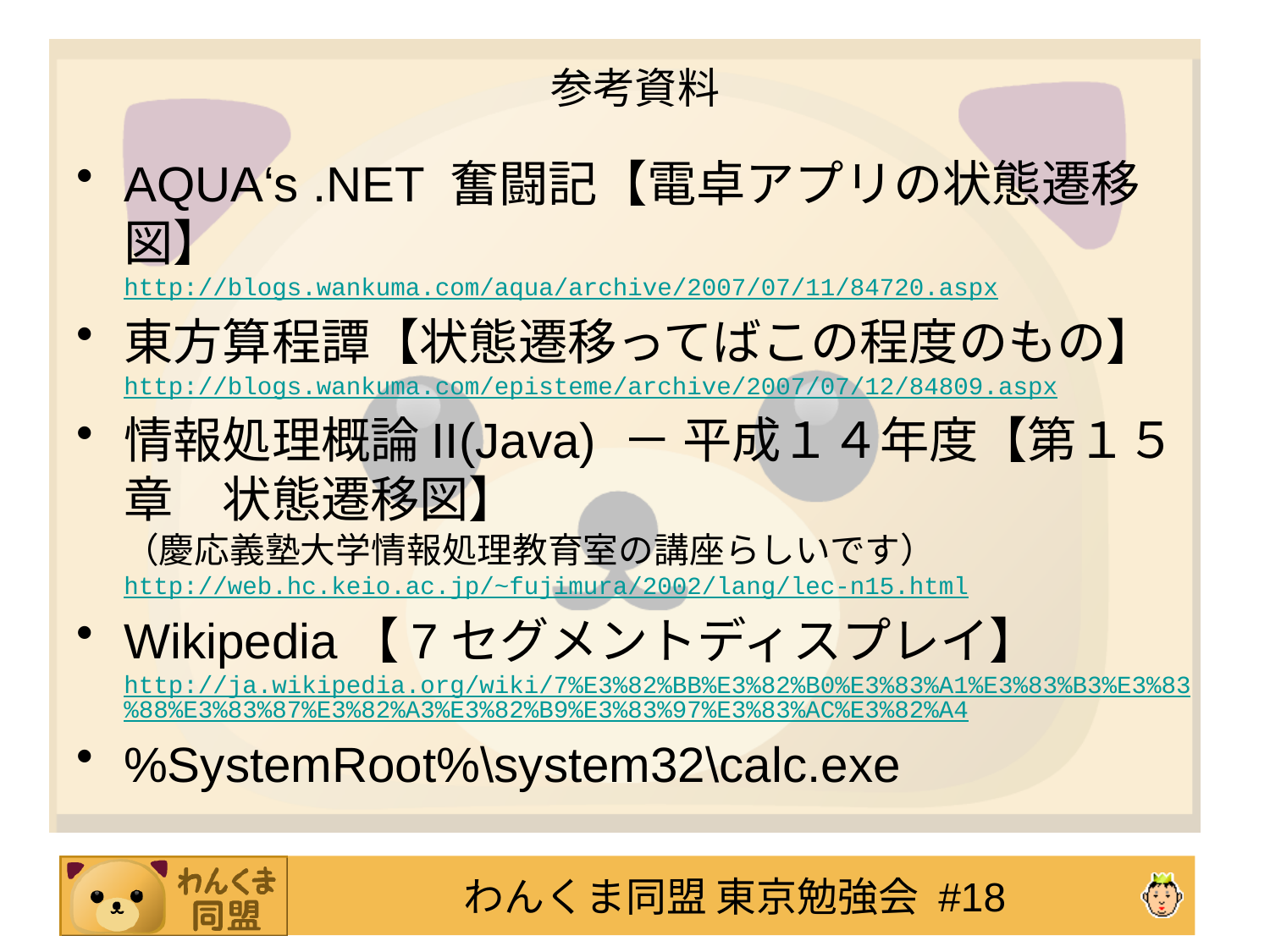

# 参考資料
AQUA‘s .NET 奮闘記【電卓アプリの状態遷移図】
http://blogs.wankuma.com/aqua/archive/2007/07/11/84720.aspx
東方算程譚【状態遷移ってばこの程度のもの】
http://blogs.wankuma.com/episteme/archive/2007/07/12/84809.aspx
情報処理概論II(Java) － 平成１４年度【第１５章　状態遷移図】
（慶応義塾大学情報処理教育室の講座らしいです）
http://web.hc.keio.ac.jp/~fujimura/2002/lang/lec-n15.html
Wikipedia【7セグメントディスプレイ】
http://ja.wikipedia.org/wiki/7%E3%82%BB%E3%82%B0%E3%83%A1%E3%83%B3%E3%83%88%E3%83%87%E3%82%A3%E3%82%B9%E3%83%97%E3%83%AC%E3%82%A4
%SystemRoot%\system32\calc.exe